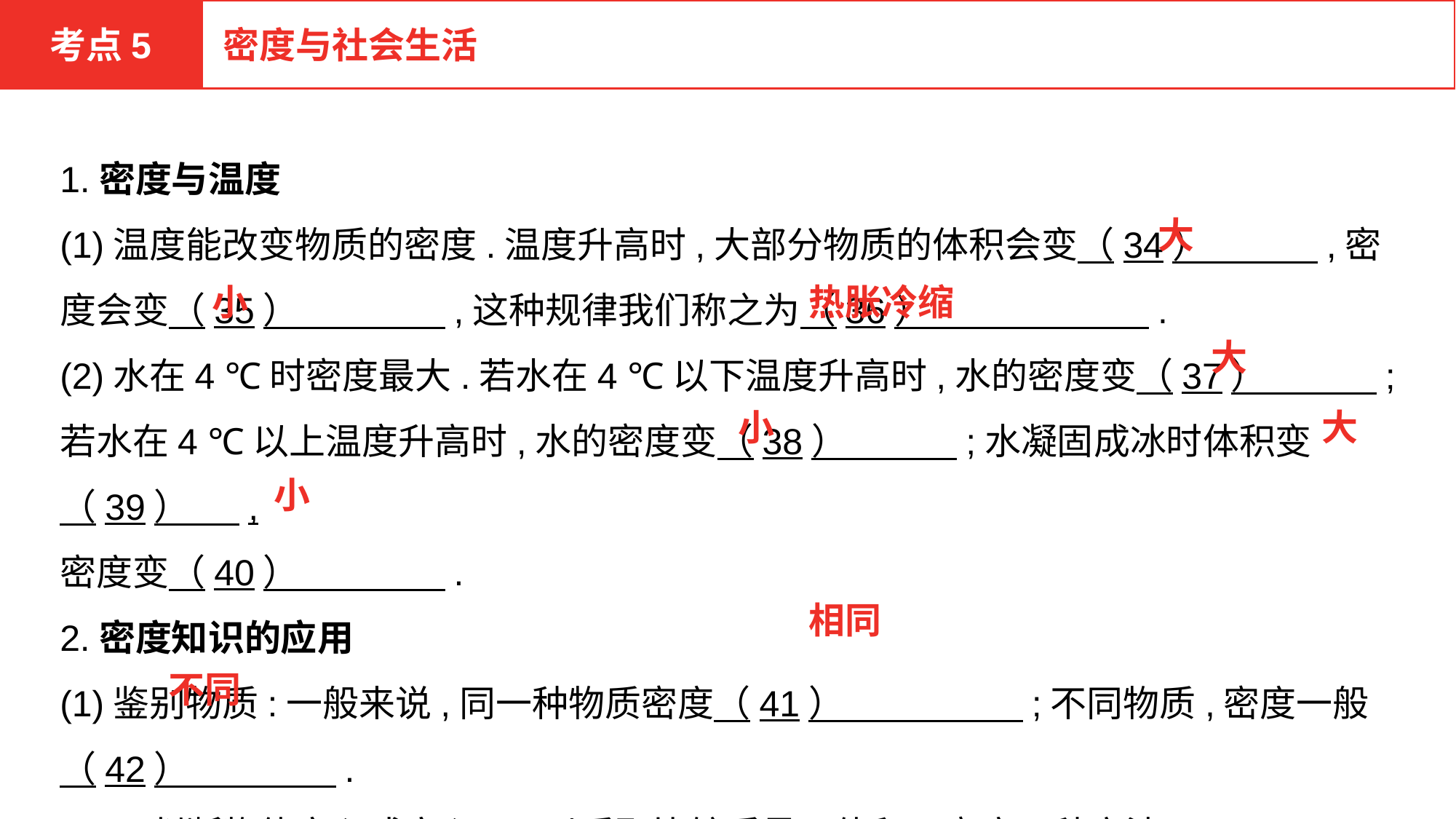

考点5
密度与社会生活
1.密度与温度
(1)温度能改变物质的密度.温度升高时,大部分物质的体积会变（34）　　　,密度会变（35）　　　　,这种规律我们称之为（36）　　　　　　.
(2)水在4 ℃时密度最大.若水在4 ℃以下温度升高时,水的密度变（37）　　　;若水在4 ℃以上温度升高时,水的密度变（38）　　　;水凝固成冰时体积变（39）      ,
密度变（40）　　　　.
2.密度知识的应用
(1)鉴别物质:一般来说,同一种物质密度（41）　　    　　;不同物质,密度一般（42）　　　　.
(2)可判断物体实心或空心(可以采取比较质量、体积、密度三种方法).
大
小
热胀冷缩
大
小
大
小
相同
不同